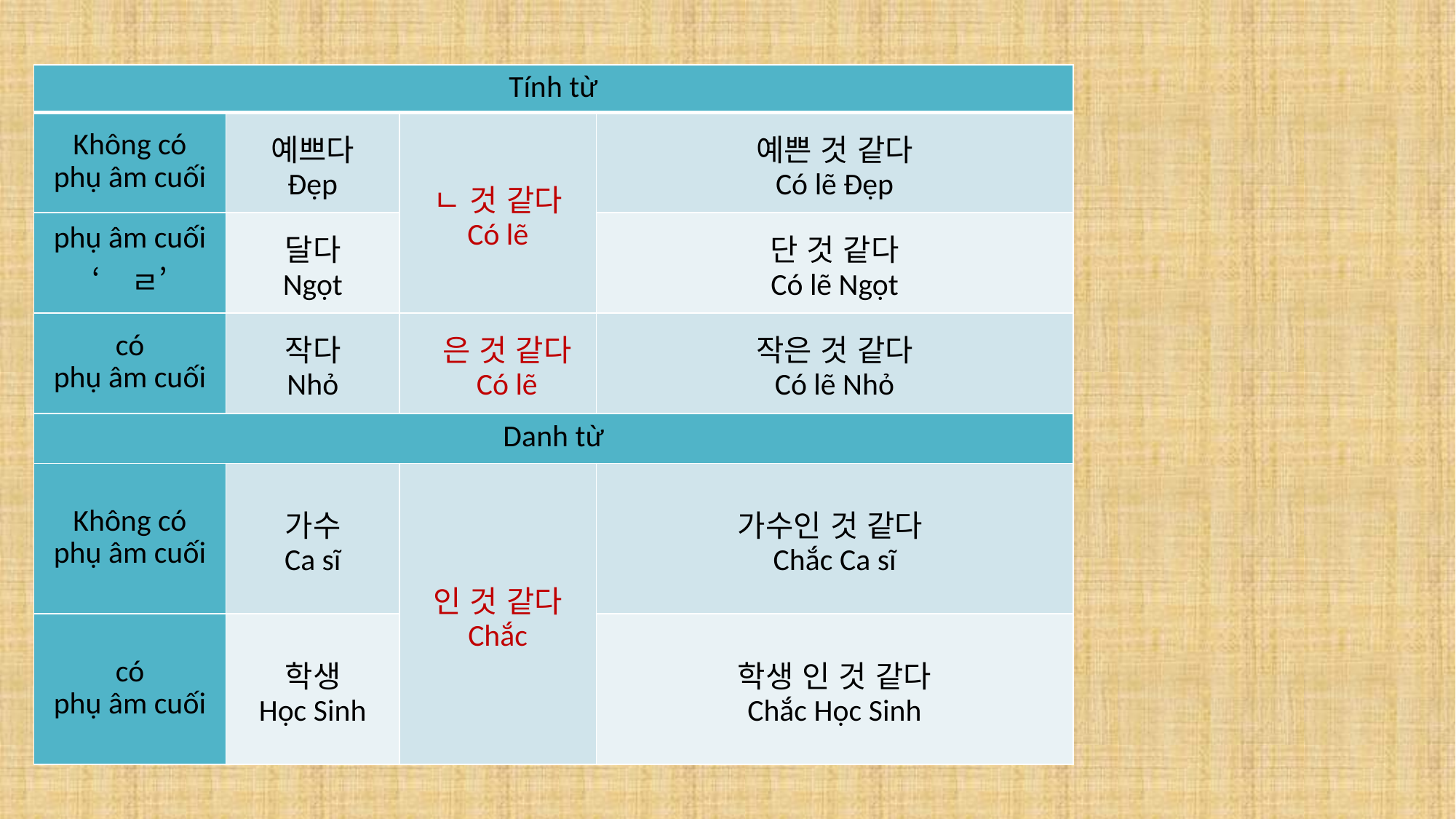

| Tính từ |  |  |  |
| --- | --- | --- | --- |
| Không có phụ âm cuối | 예쁘다 Đẹp | ㄴ 것 같다 Có lẽ | 예쁜 것 같다 Có lẽ Đẹp |
| phụ âm cuối ‘ㄹ’ | 달다 Ngọt |  | 단 것 같다 Có lẽ Ngọt |
| có phụ âm cuối | 작다 Nhỏ | 은 것 같다 Có lẽ | 작은 것 같다 Có lẽ Nhỏ |
| Danh từ |  |  |  |
| Không có phụ âm cuối | 가수 Ca sĩ | 인 것 같다 Chắc | 가수인 것 같다  Chắc Ca sĩ |
| có phụ âm cuối | 학생 Học Sinh |  | 학생 인 것 같다 Chắc Học Sinh |